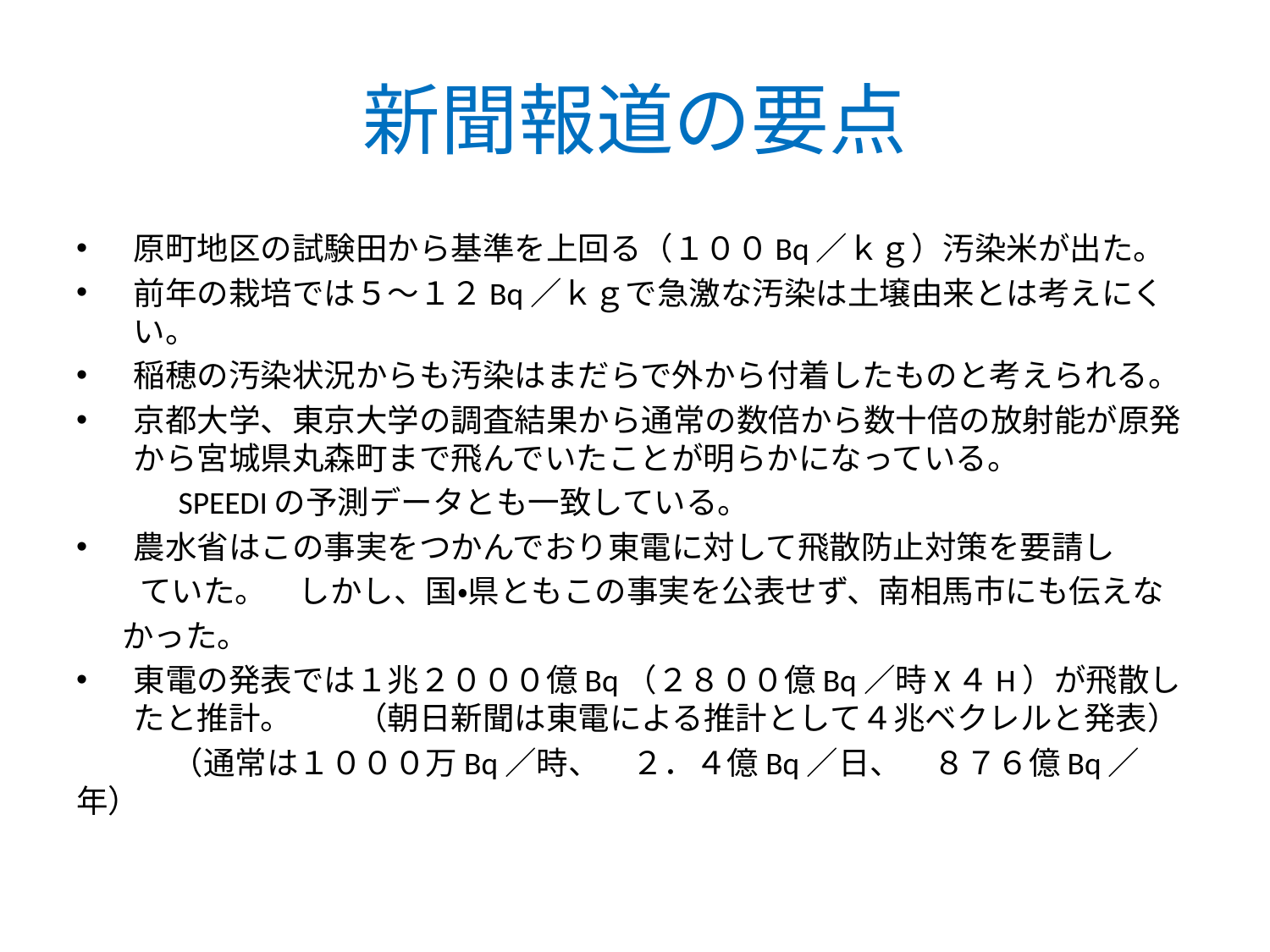

# 新聞報道の要点
原町地区の試験田から基準を上回る（１００Bq／ｋｇ）汚染米が出た。
前年の栽培では５～１２Bq／ｋｇで急激な汚染は土壌由来とは考えにくい。
稲穂の汚染状況からも汚染はまだらで外から付着したものと考えられる。
京都大学、東京大学の調査結果から通常の数倍から数十倍の放射能が原発から宮城県丸森町まで飛んでいたことが明らかになっている。
　　　SPEEDIの予測データとも一致している。
農水省はこの事実をつかんでおり東電に対して飛散防止対策を要請し
　　ていた。　しかし、国・県ともこの事実を公表せず、南相馬市にも伝えな
　  かった。
東電の発表では１兆２０００億Bq（２８００億Bq／時X４H）が飛散したと推計。　　（朝日新聞は東電による推計として４兆ベクレルと発表）
　　　（通常は１０００万Bq／時、　２．４億Bq／日、　８７６億Bq／年）